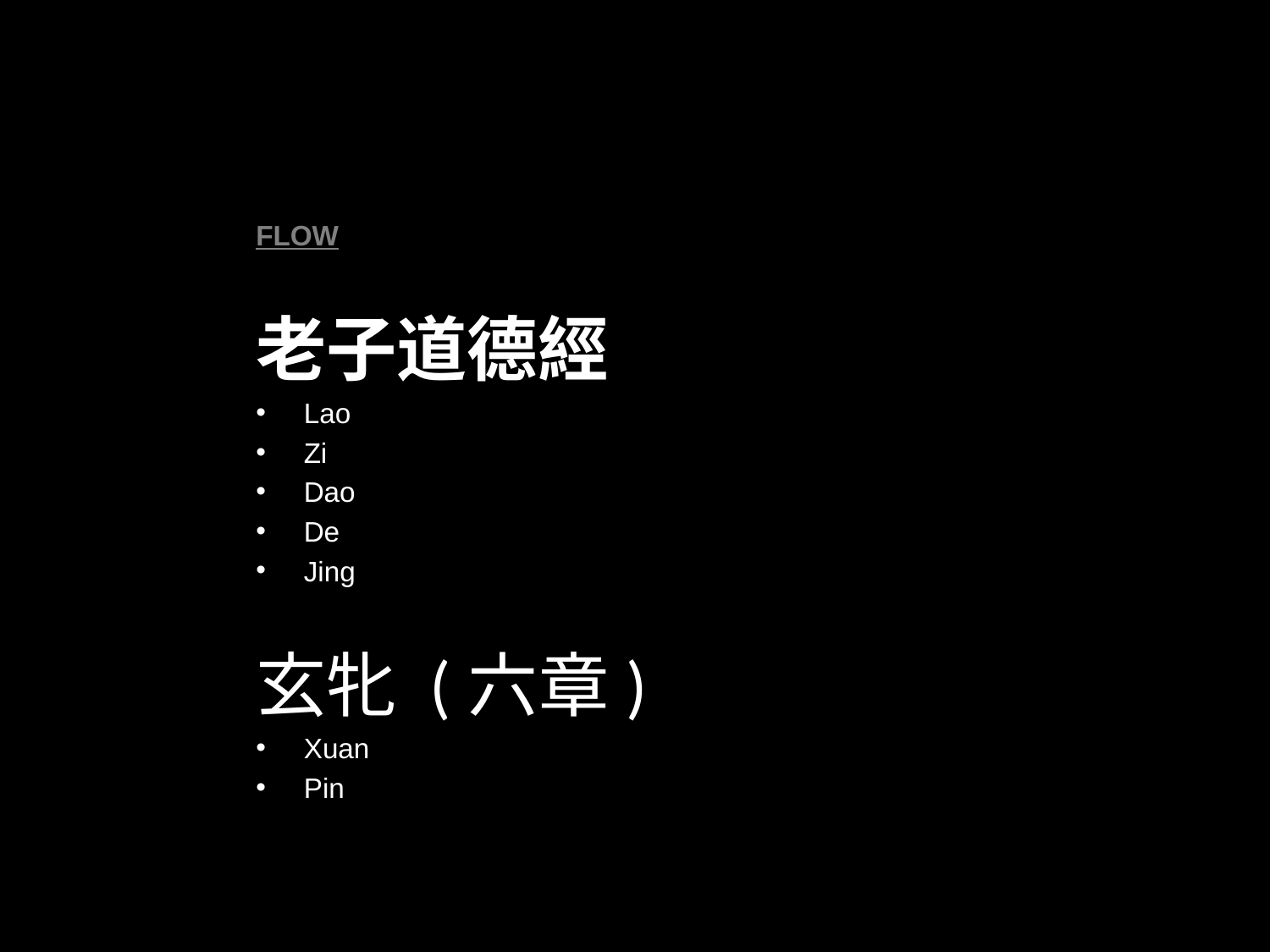

FLOW

老子道德經
Lao
Zi
Dao
De
Jing

玄牝 (六章)
Xuan
Pin